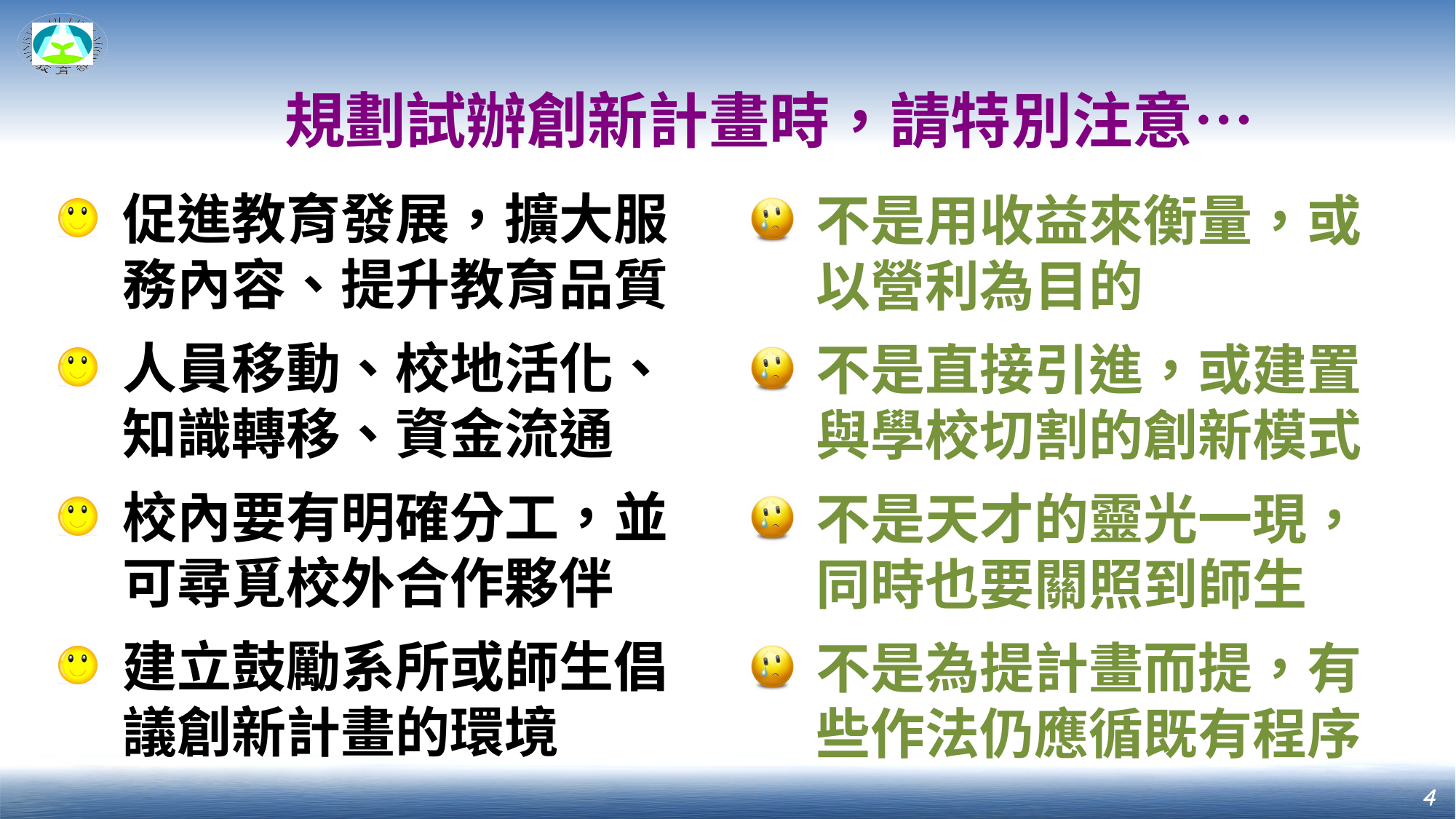

規劃試辦創新計畫時，請特別注意…
促進教育發展，擴大服務內容、提升教育品質
人員移動、校地活化、知識轉移、資金流通
校內要有明確分工，並可尋覓校外合作夥伴
建立鼓勵系所或師生倡議創新計畫的環境
不是用收益來衡量，或以營利為目的
不是直接引進，或建置與學校切割的創新模式
不是天才的靈光一現，同時也要關照到師生
不是為提計畫而提，有些作法仍應循既有程序